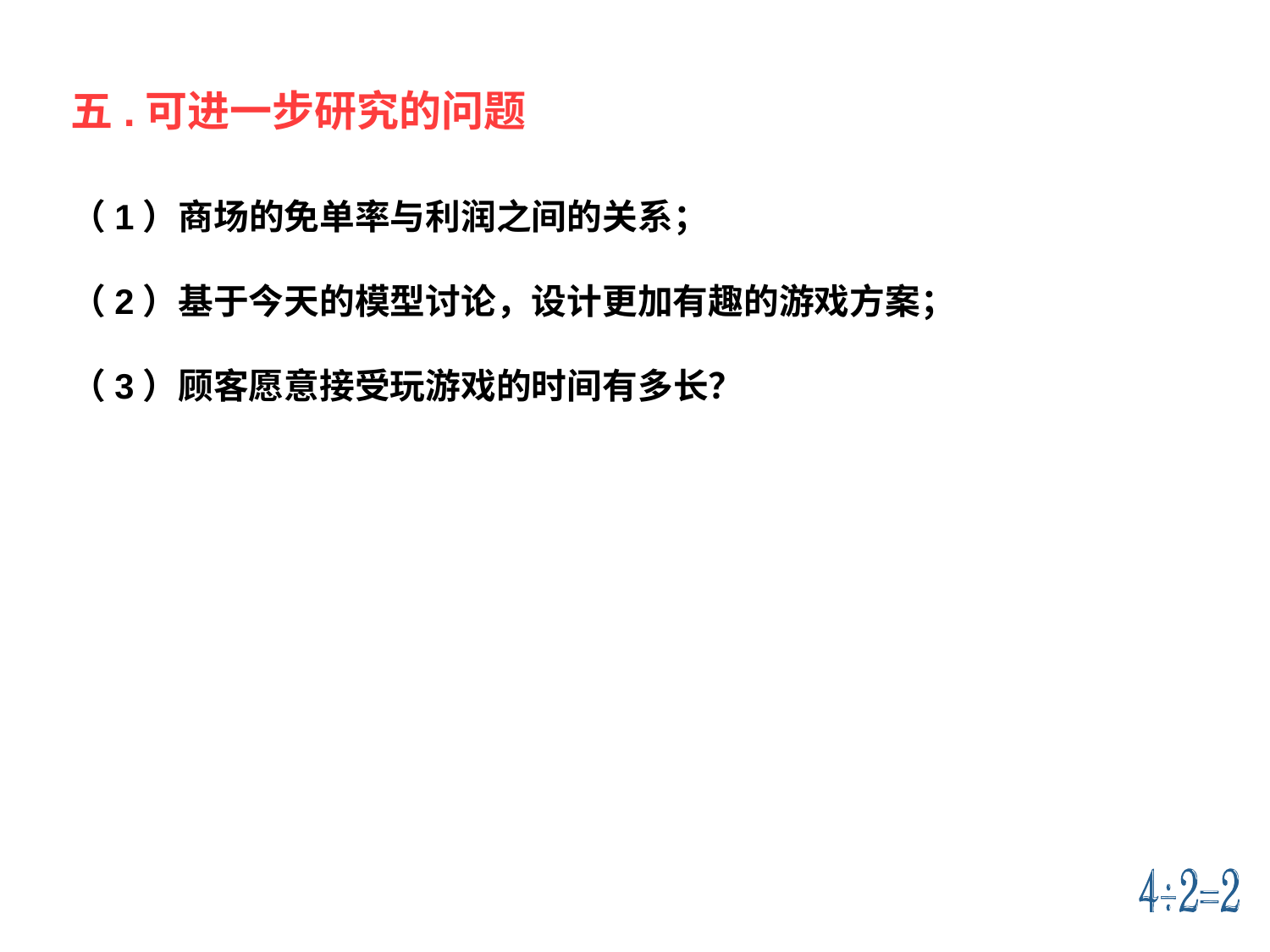

五.可进一步研究的问题
（1）商场的免单率与利润之间的关系；

（2）基于今天的模型讨论，设计更加有趣的游戏方案；

（3）顾客愿意接受玩游戏的时间有多长？